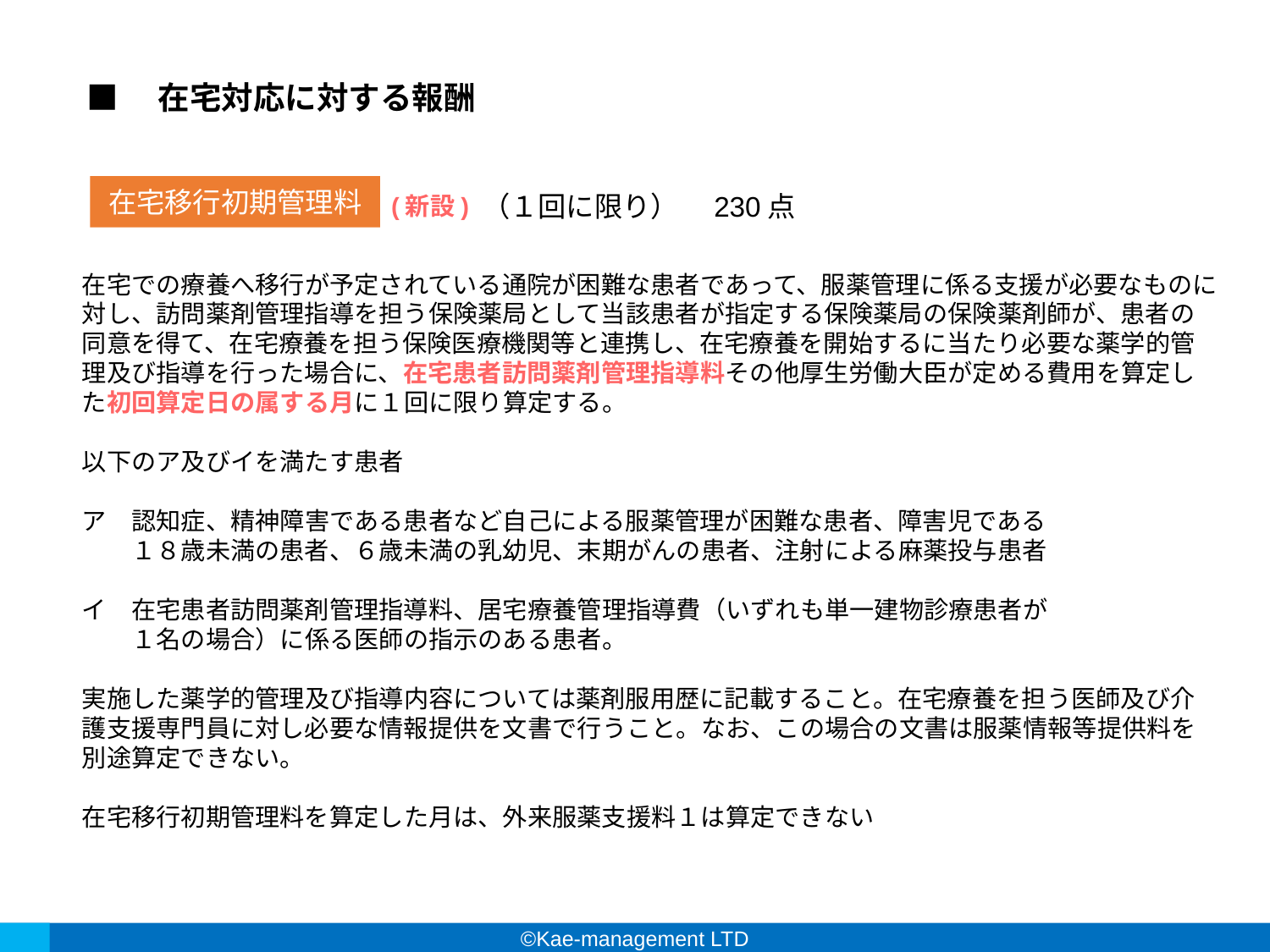

■　在宅対応に対する報酬
在宅移行初期管理料
（１回に限り）　230点
(新設)
在宅での療養へ移行が予定されている通院が困難な患者であって、服薬管理に係る支援が必要なものに対し、訪問薬剤管理指導を担う保険薬局として当該患者が指定する保険薬局の保険薬剤師が、患者の同意を得て、在宅療養を担う保険医療機関等と連携し、在宅療養を開始するに当たり必要な薬学的管理及び指導を行った場合に、在宅患者訪問薬剤管理指導料その他厚生労働大臣が定める費用を算定した初回算定日の属する月に１回に限り算定する。

以下のア及びイを満たす患者

ア　認知症、精神障害である患者など自己による服薬管理が困難な患者、障害児である
　　１８歳未満の患者、６歳未満の乳幼児、末期がんの患者、注射による麻薬投与患者

イ　在宅患者訪問薬剤管理指導料、居宅療養管理指導費（いずれも単一建物診療患者が
　　１名の場合）に係る医師の指示のある患者。

実施した薬学的管理及び指導内容については薬剤服用歴に記載すること。在宅療養を担う医師及び介護支援専門員に対し必要な情報提供を文書で行うこと。なお、この場合の文書は服薬情報等提供料を別途算定できない。

在宅移行初期管理料を算定した月は、外来服薬支援料１は算定できない